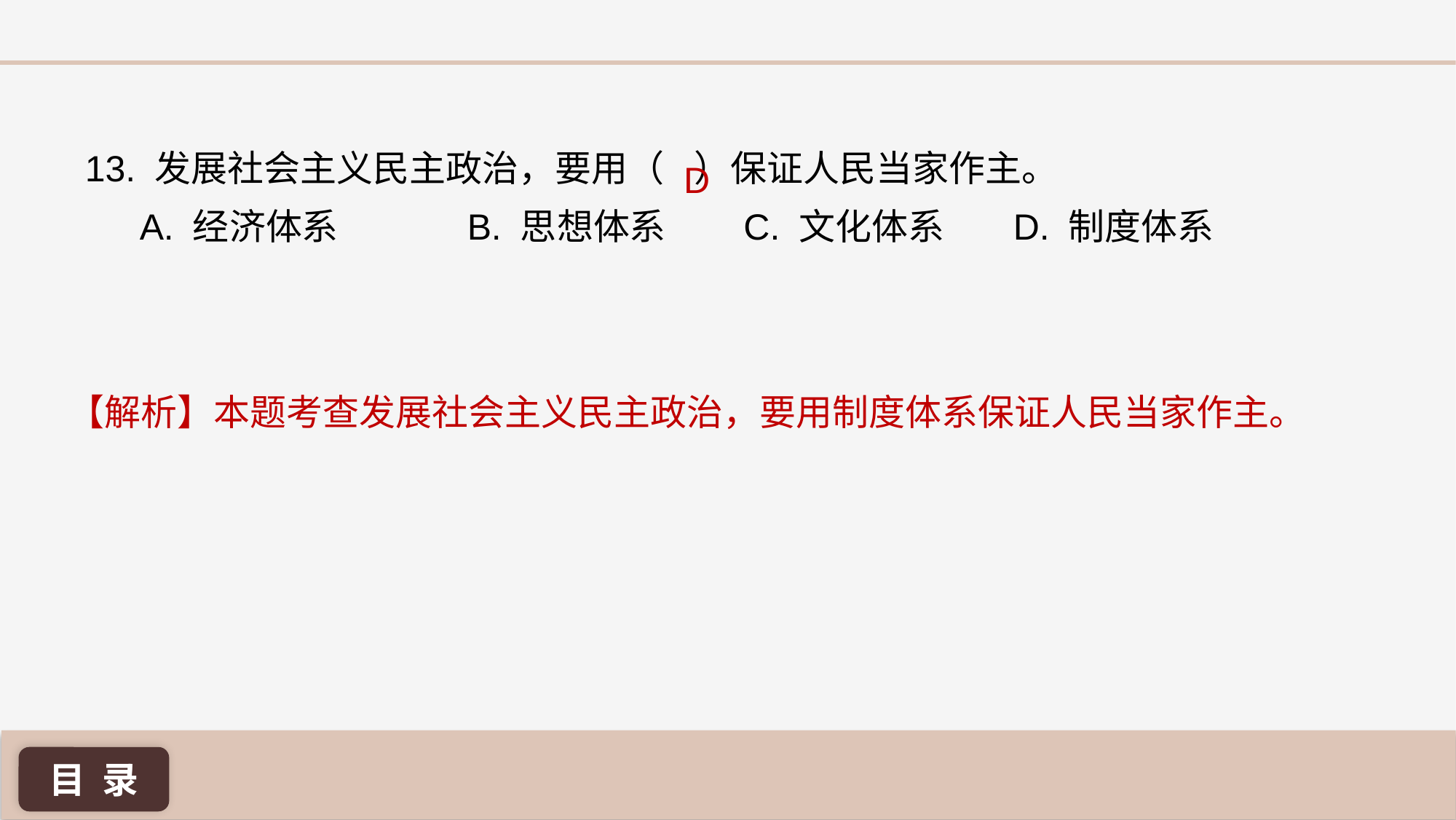

13. 发展社会主义民主政治，要用（	 ）保证人民当家作主。
A. 经济体系 		B. 思想体系 	      C. 文化体系 	D. 制度体系
D
【解析】本题考查发展社会主义民主政治，要用制度体系保证人民当家作主。